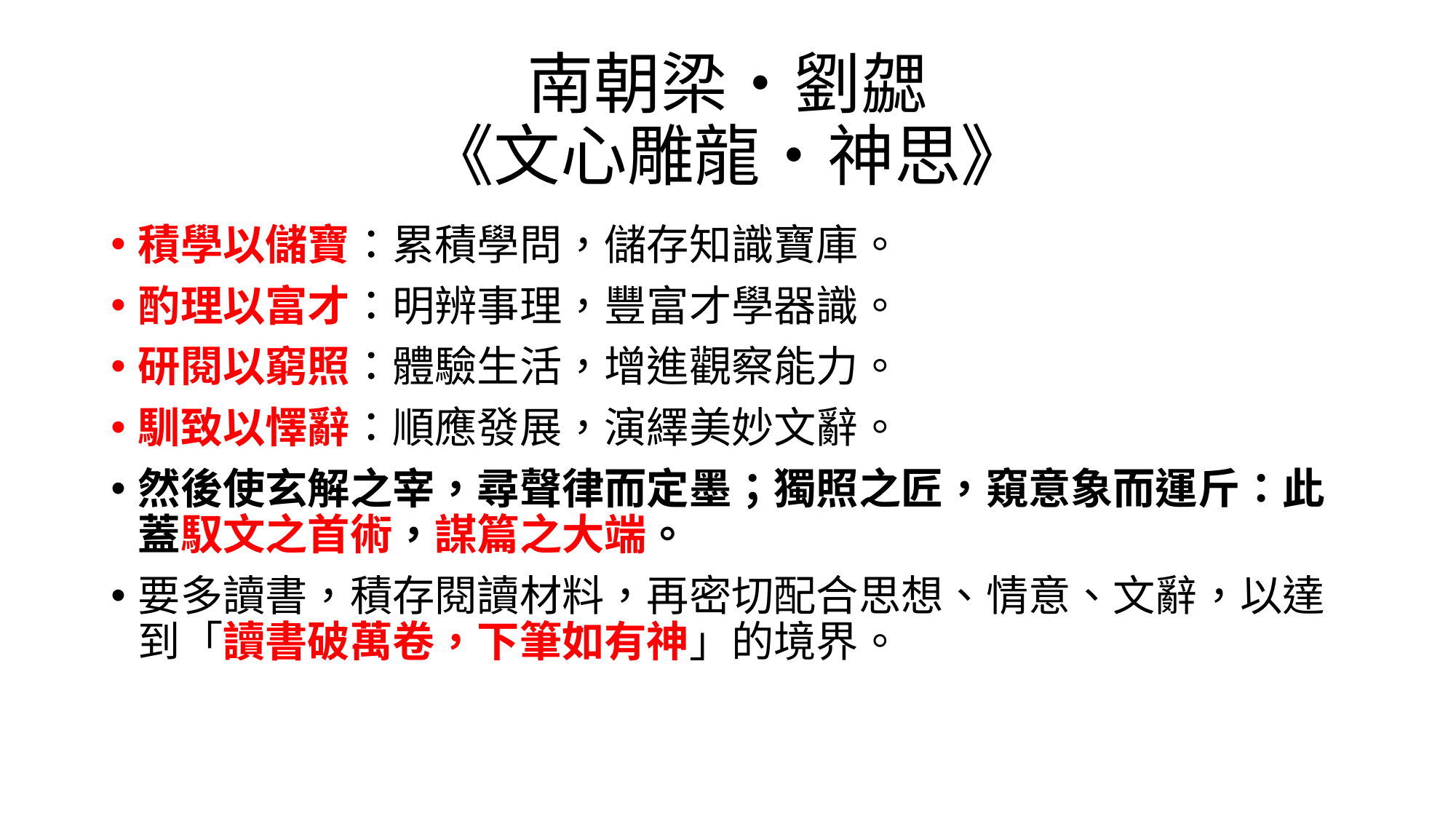

# 南朝梁‧劉勰 《文心雕龍‧神思》
積學以儲寶：累積學問，儲存知識寶庫。
酌理以富才：明辨事理，豐富才學器識。
研閱以窮照：體驗生活，增進觀察能力。
馴致以懌辭：順應發展，演繹美妙文辭。
然後使玄解之宰，尋聲律而定墨；獨照之匠，窺意象而運斤：此蓋馭文之首術，謀篇之大端。
要多讀書，積存閱讀材料，再密切配合思想、情意、文辭，以達到「讀書破萬卷，下筆如有神」的境界。